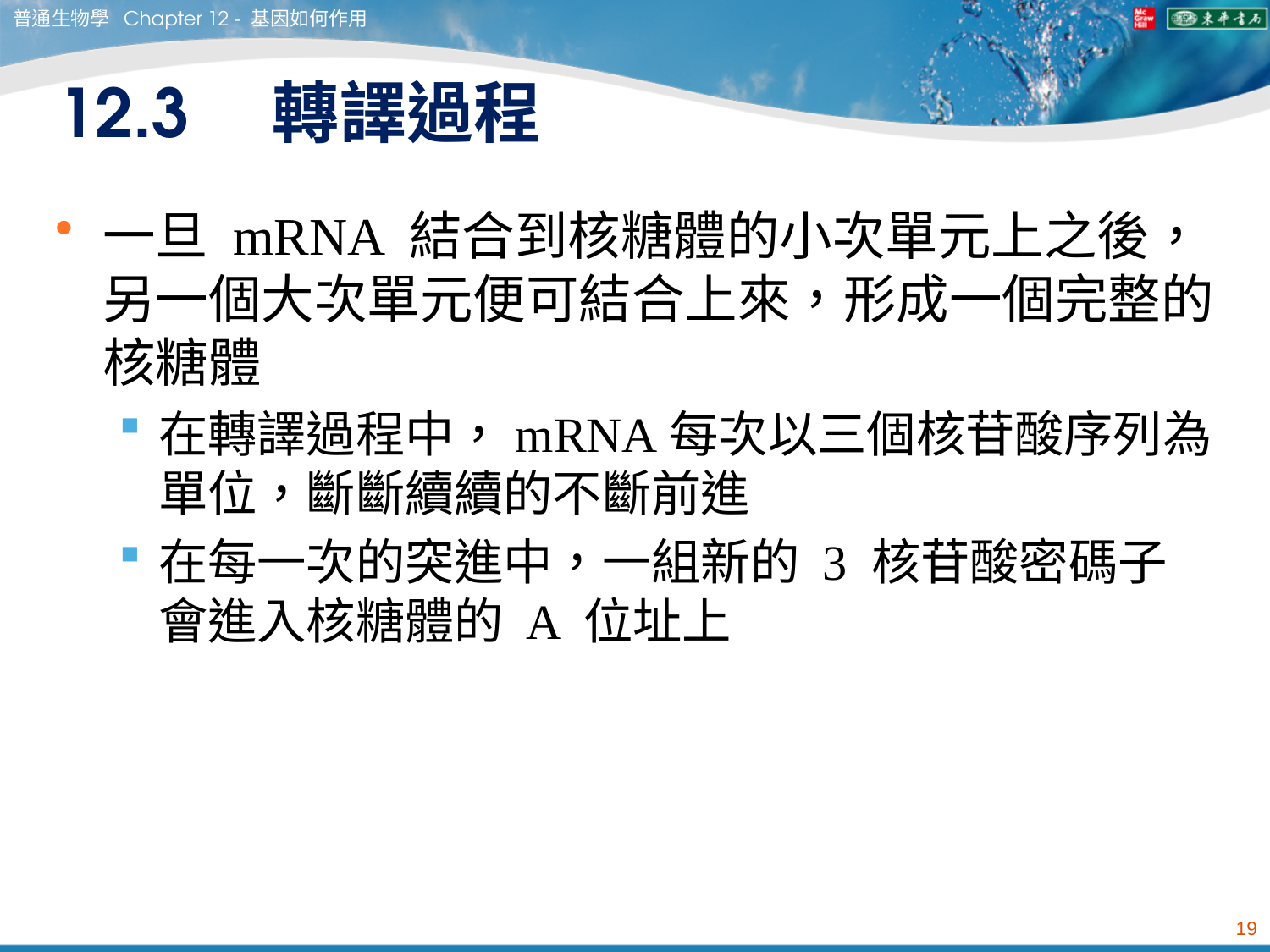

普通生物學  Chapter 12 - 基因如何作用
# 12.3　轉譯過程
一旦 mRNA 結合到核糖體的小次單元上之後，另一個大次單元便可結合上來，形成一個完整的核糖體
在轉譯過程中，mRNA每次以三個核苷酸序列為單位，斷斷續續的不斷前進
在每一次的突進中，一組新的 3 核苷酸密碼子會進入核糖體的 A 位址上
19